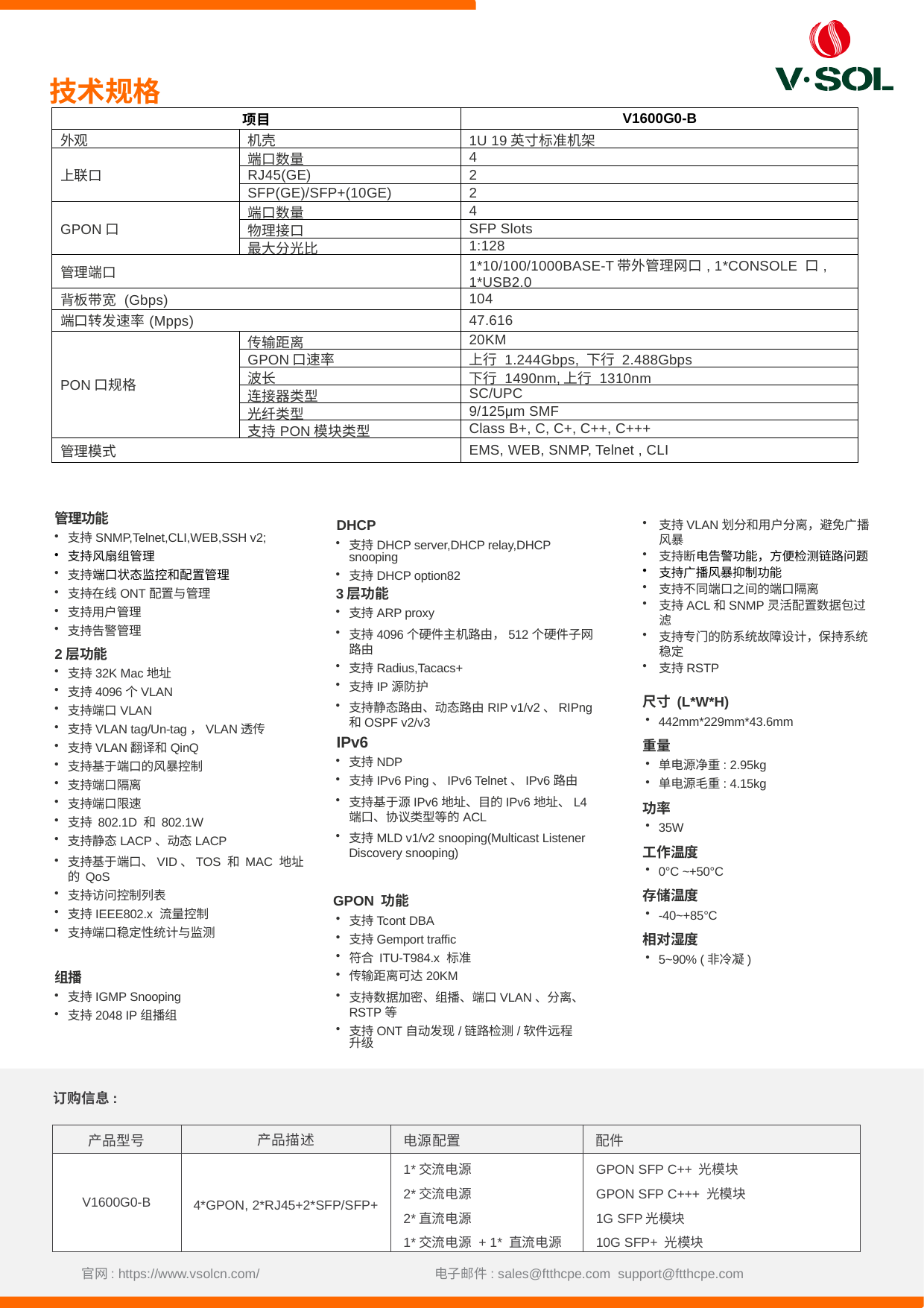

技术规格
| 项目 |  | V1600G0-B |
| --- | --- | --- |
| 外观 | 机壳 | 1U 19英寸标准机架 |
| 上联口 | 端口数量 | 4 |
|  | RJ45(GE) | 2 |
|  | SFP(GE)/SFP+(10GE) | 2 |
| GPON口 | 端口数量 | 4 |
|  | 物理接口 | SFP Slots |
|  | 最大分光比 | 1:128 |
| 管理端口 |  | 1\*10/100/1000BASE-T带外管理网口, 1\*CONSOLE 口, 1\*USB2.0 |
| 背板带宽 (Gbps) |  | 104 |
| 端口转发速率(Mpps) |  | 47.616 |
| PON口规格 | 传输距离 | 20KM |
|  | GPON口速率 | 上行 1.244Gbps, 下行 2.488Gbps |
|  | 波长 | 下行 1490nm,上行 1310nm |
|  | 连接器类型 | SC/UPC |
|  | 光纤类型 | 9/125μm SMF |
|  | 支持PON模块类型 | Class B+, C, C+, C++, C+++ |
| 管理模式 |  | EMS, WEB, SNMP, Telnet , CLI |
管理功能
支持SNMP,Telnet,CLI,WEB,SSH v2;
支持风扇组管理
支持端口状态监控和配置管理
支持在线ONT配置与管理
支持用户管理
支持告警管理
2层功能
支持32K Mac地址
支持4096个VLAN
支持端口VLAN
支持VLAN tag/Un-tag，VLAN透传
支持VLAN翻译和QinQ
支持基于端口的风暴控制
支持端口隔离
支持端口限速
支持 802.1D 和 802.1W
支持静态LACP、动态LACP
支持基于端口、VID、TOS 和 MAC 地址的 QoS
支持访问控制列表
支持IEEE802.x 流量控制
支持端口稳定性统计与监测
DHCP
支持DHCP server,DHCP relay,DHCP snooping
支持DHCP option82
3层功能
支持ARP proxy
支持4096个硬件主机路由，512个硬件子网路由
支持Radius,Tacacs+
支持IP源防护
支持静态路由、动态路由RIP v1/v2、RIPng和OSPF v2/v3
IPv6
支持NDP
支持IPv6 Ping、IPv6 Telnet、IPv6路由
支持基于源IPv6地址、目的IPv6地址、L4端口、协议类型等的ACL
支持MLD v1/v2 snooping(Multicast Listener Discovery snooping)
支持VLAN划分和用户分离，避免广播风暴
支持断电告警功能，方便检测链路问题
支持广播风暴抑制功能
支持不同端口之间的端口隔离
支持ACL和SNMP灵活配置数据包过滤
支持专门的防系统故障设计，保持系统稳定
支持RSTP

尺寸 (L*W*H)
442mm*229mm*43.6mm
重量
单电源净重: 2.95kg
单电源毛重: 4.15kg
功率
35W
工作温度
0°C ~+50°C
存储温度
-40~+85°C
相对湿度
5~90% (非冷凝)
GPON 功能
支持Tcont DBA
支持Gemport traffic
符合 ITU-T984.x 标准
传输距离可达20KM
支持数据加密、组播、端口VLAN、分离、RSTP等
支持ONT自动发现/链路检测/软件远程升级
组播
支持IGMP Snooping
支持2048 IP组播组
订购信息:
| 产品型号 | 产品描述 | 电源配置 | 配件 |
| --- | --- | --- | --- |
| V1600G0-B | 4\*GPON, 2\*RJ45+2\*SFP/SFP+ | 1\*交流电源 2\*交流电源 2\*直流电源 1\*交流电源 + 1\* 直流电源 | GPON SFP C++ 光模块 GPON SFP C+++ 光模块 1G SFP光模块 10G SFP+ 光模块 |
官网: https://www.vsolcn.com/                                              电子邮件: sales@ftthcpe.com  support@ftthcpe.com